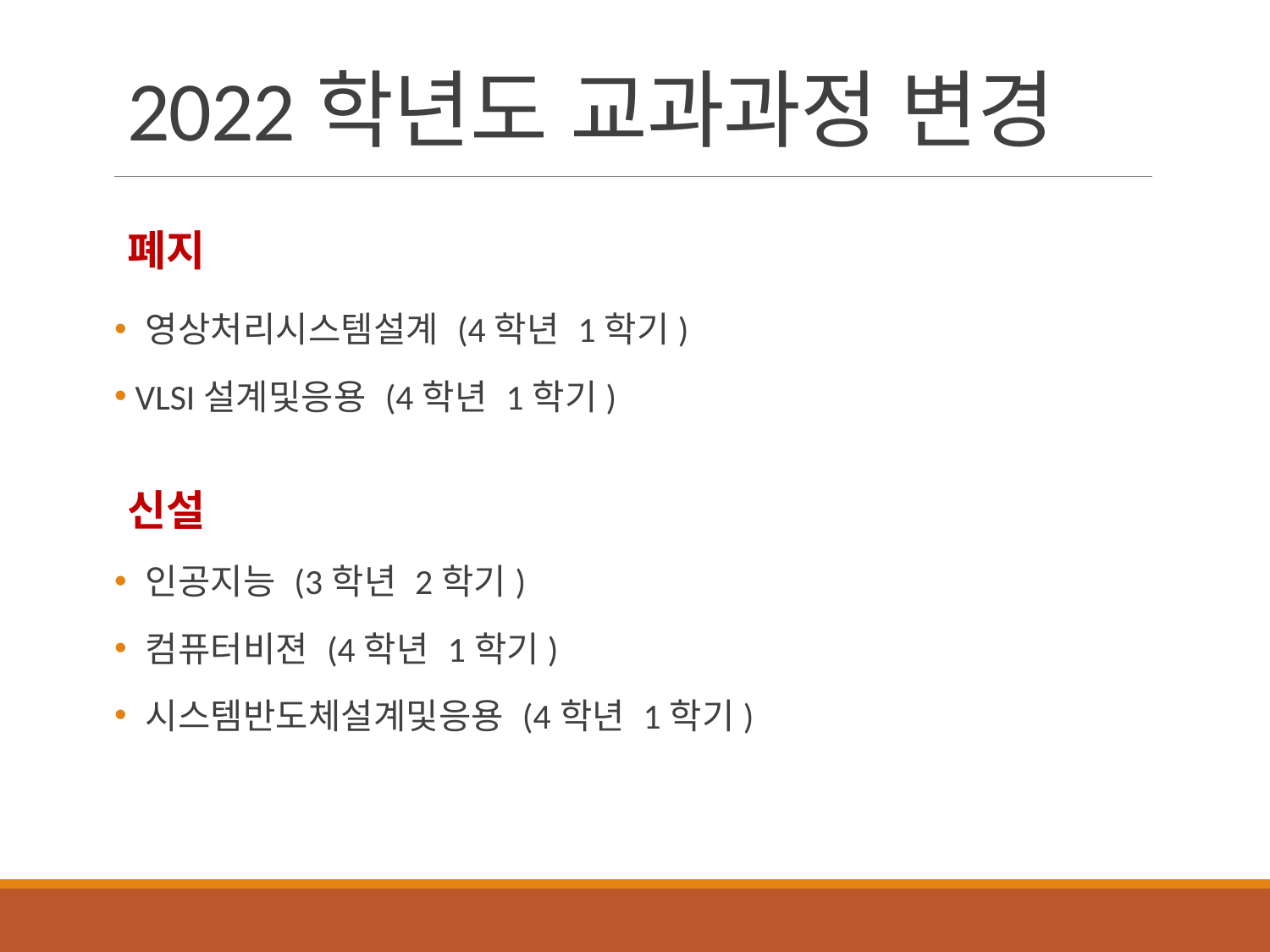

# 2022학년도 교과과정 변경
폐지
 영상처리시스템설계 (4학년 1학기)
 VLSI설계및응용 (4학년 1학기)
신설
 인공지능 (3학년 2학기)
 컴퓨터비젼 (4학년 1학기)
 시스템반도체설계및응용 (4학년 1학기)